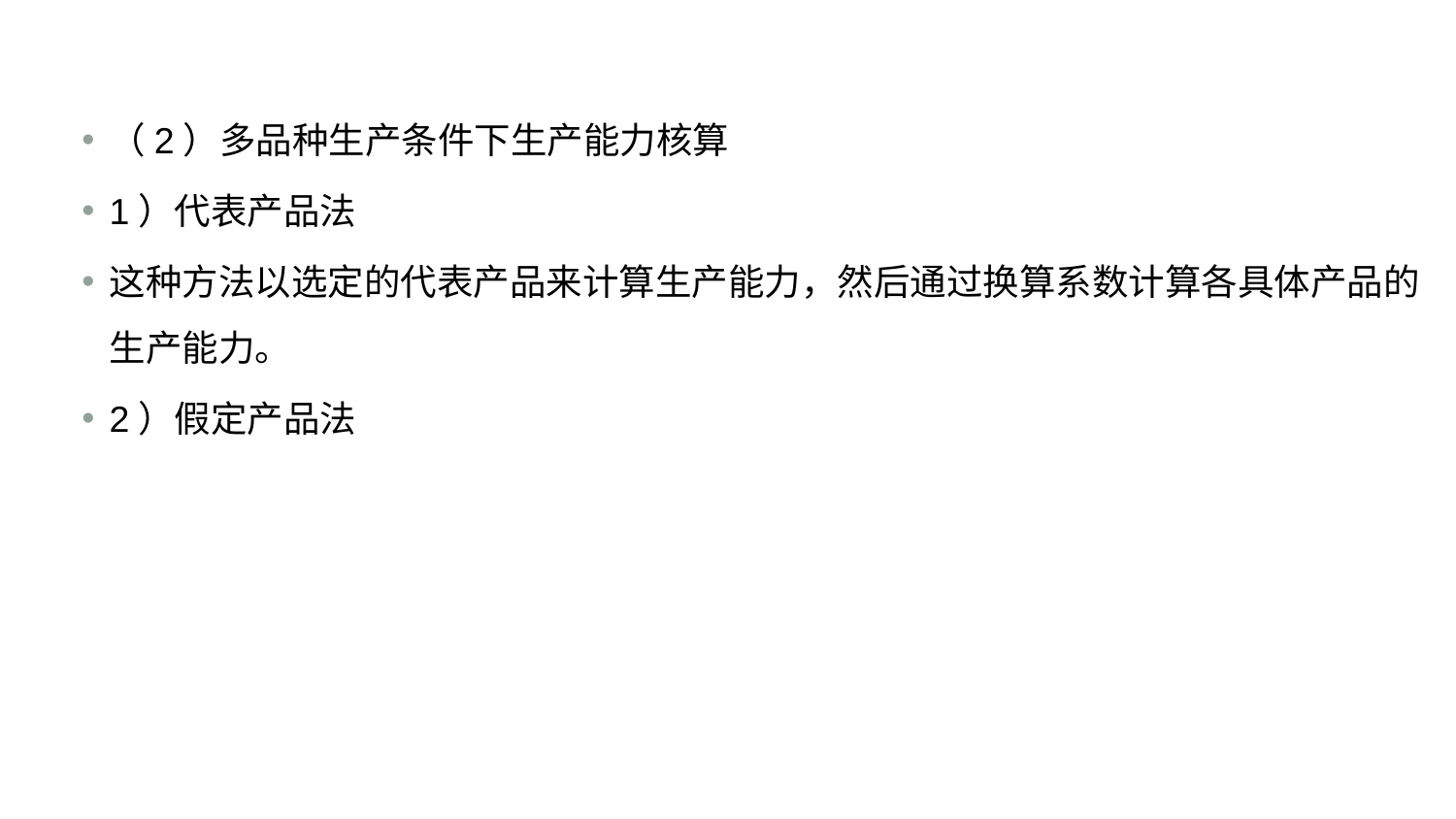

#
（2）多品种生产条件下生产能力核算
1）代表产品法
这种方法以选定的代表产品来计算生产能力，然后通过换算系数计算各具体产品的生产能力。
2）假定产品法